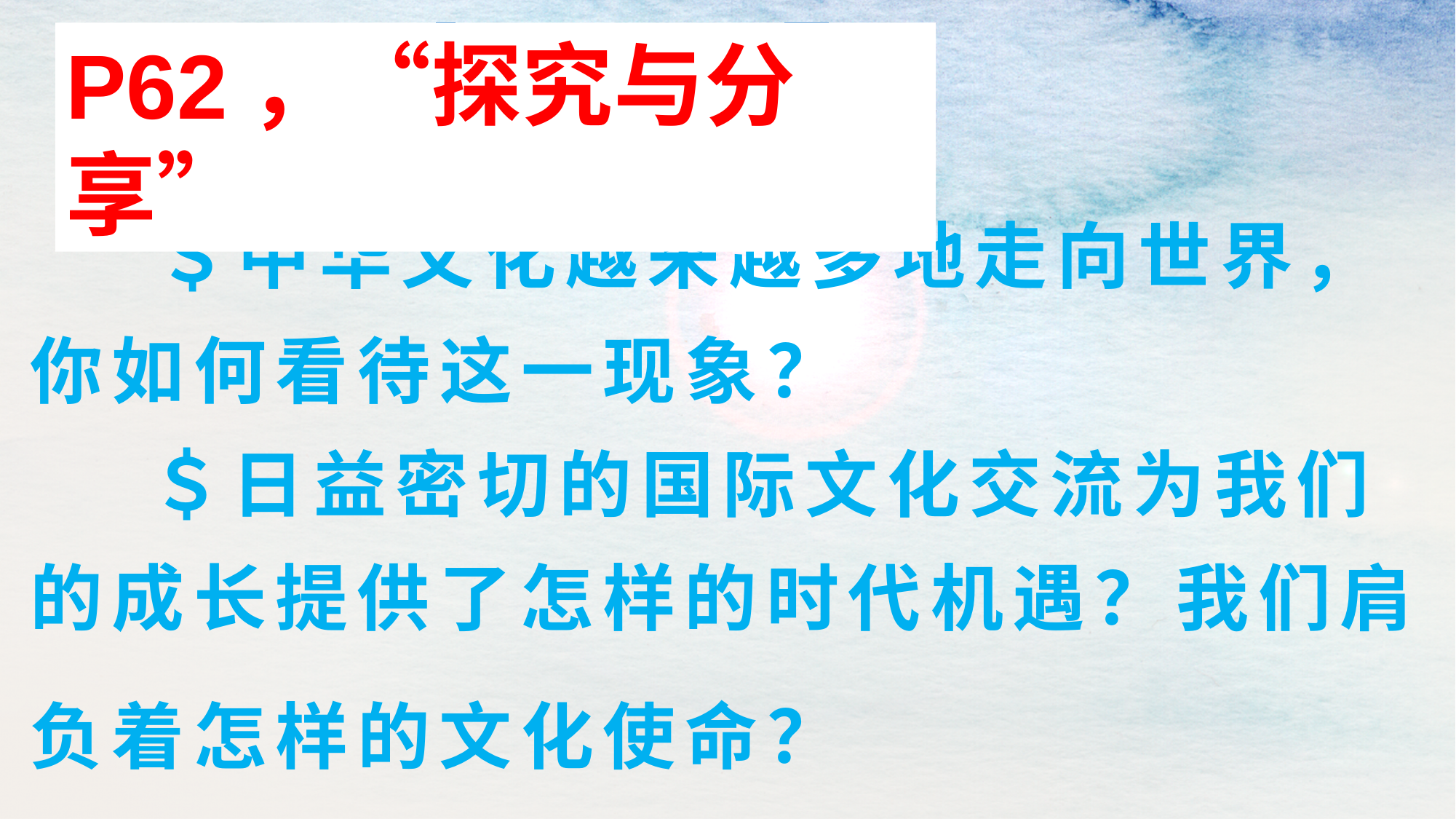

P62，“探究与分享”

    ＄中华文化越来越多地走向世界，你如何看待这一现象？
    ＄日益密切的国际文化交流为我们的成长提供了怎样的时代机遇？我们肩负着怎样的文化使命？